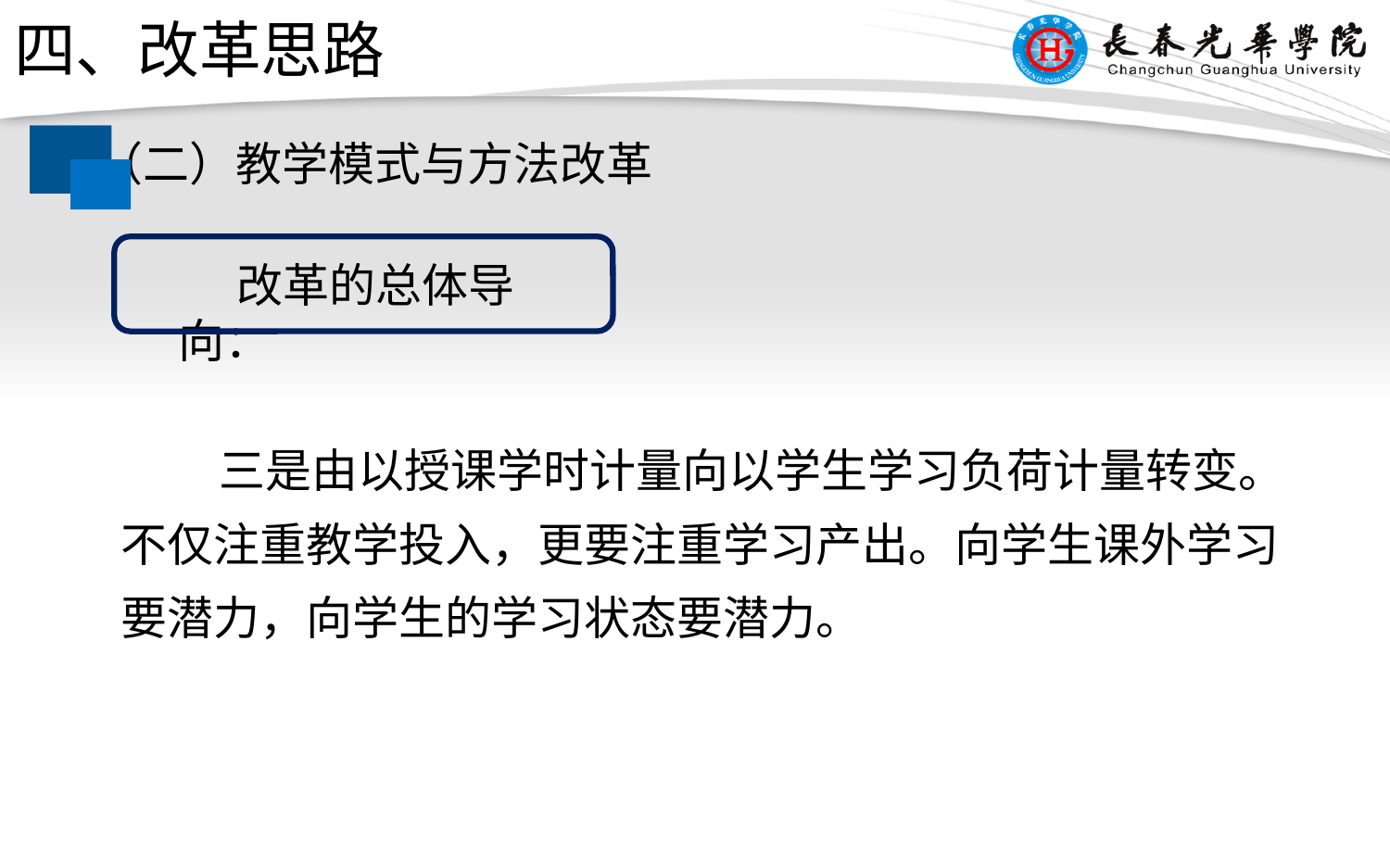

四、改革思路

（二）教学模式与方法改革

改革的总体导向：
三是由以授课学时计量向以学生学习负荷计量转变。不仅注重教学投入，更要注重学习产出。向学生课外学习要潜力，向学生的学习状态要潜力。